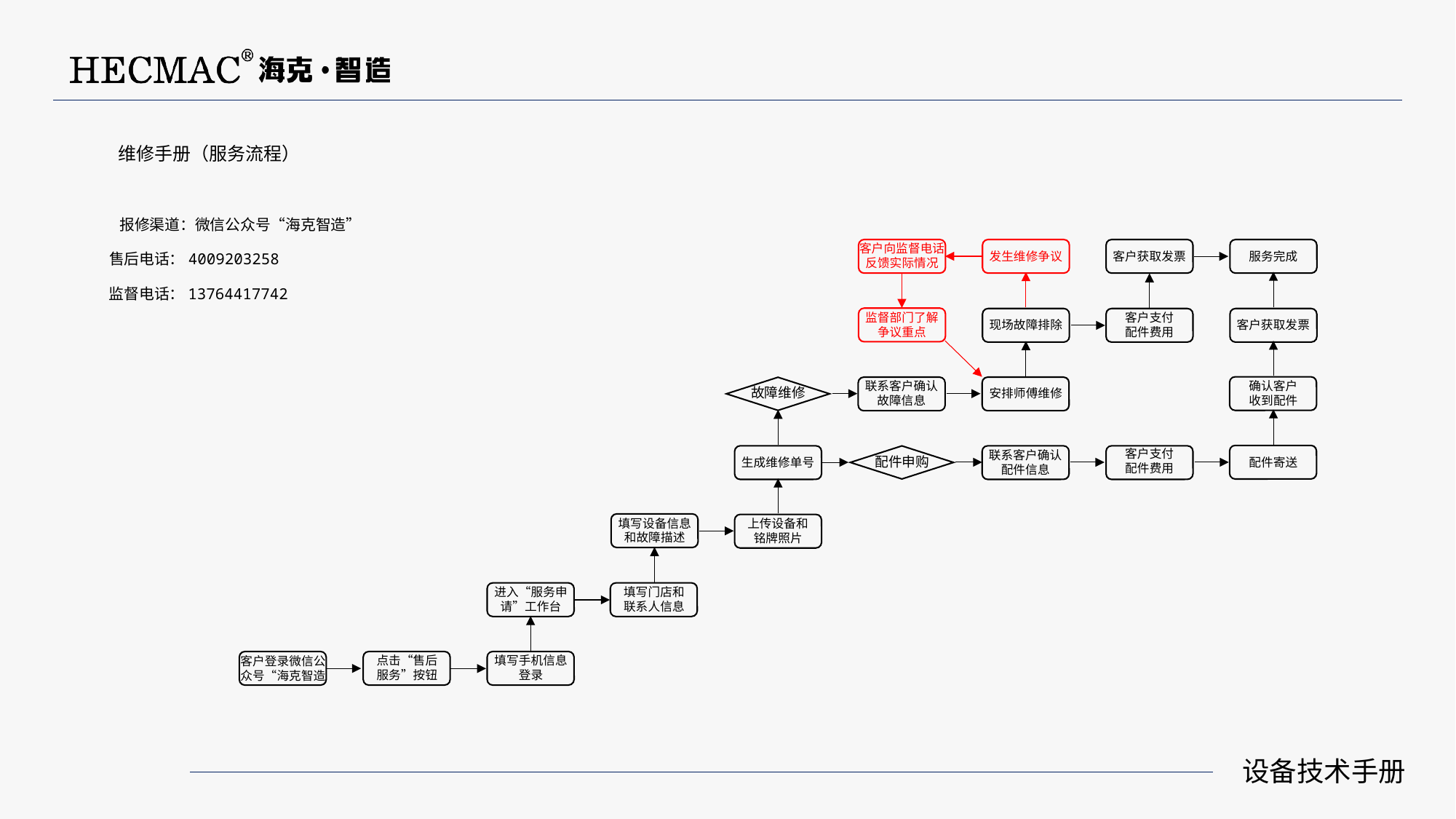

维修手册（服务流程）
报修渠道：微信公众号“海克智造”
客户向监督电话
反馈实际情况

发生维修争议
服务完成
客户获取发票
售后电话：4009203258
监督电话：13764417742
客户支付
配件费用
监督部门了解
争议重点

现场故障排除
客户获取发票
联系客户确认
故障信息
确认客户
收到配件

故障维修
安排师傅维修
客户支付
配件费用
联系客户确认
配件信息

配件申购
配件寄送
生成维修单号
填写设备信息
和故障描述
上传设备和
铭牌照片

进入“服务申
请”工作台
填写门店和
联系人信息

点击“售后
服务”按钮
填写手机信息
登录
客户登录微信公
众号“海克智造